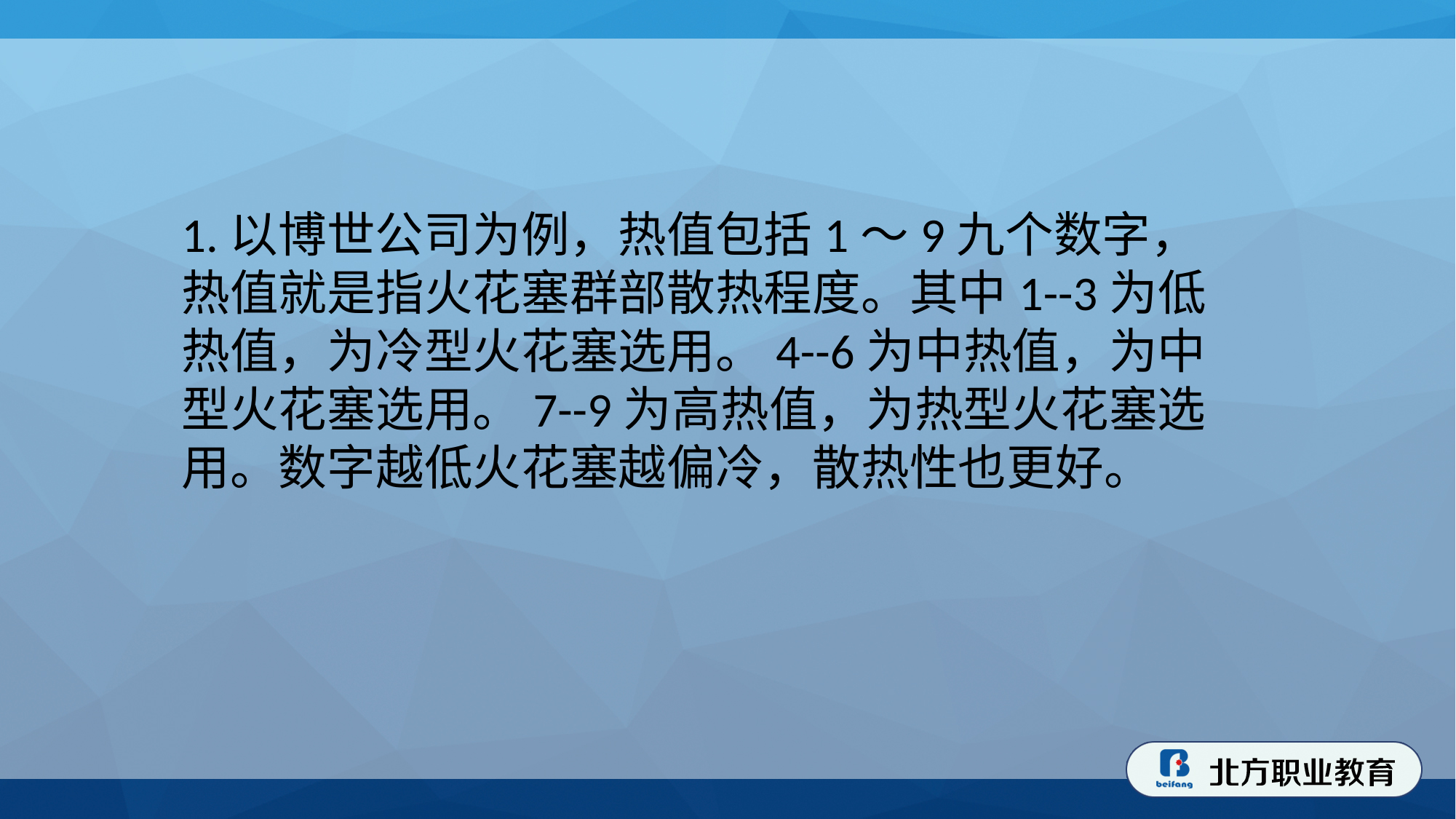

1.以博世公司为例，热值包括1～9九个数字，热值就是指火花塞群部散热程度。其中1--3为低热值，为冷型火花塞选用。4--6为中热值，为中型火花塞选用。7--9为高热值，为热型火花塞选用。数字越低火花塞越偏冷，散热性也更好。